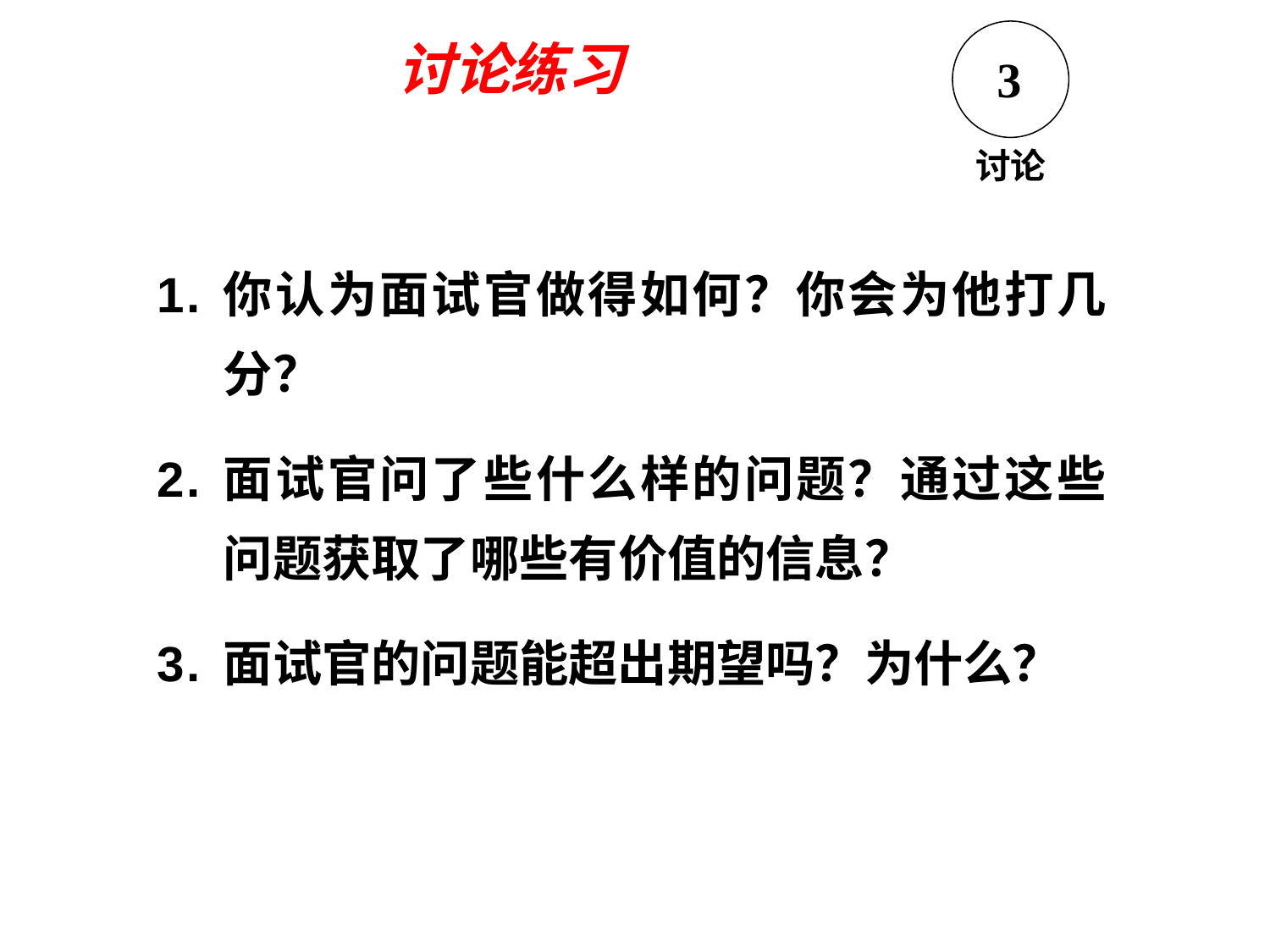

3
讨论
讨论练习
你认为面试官做得如何？你会为他打几分？
面试官问了些什么样的问题？通过这些问题获取了哪些有价值的信息？
面试官的问题能超出期望吗？为什么？